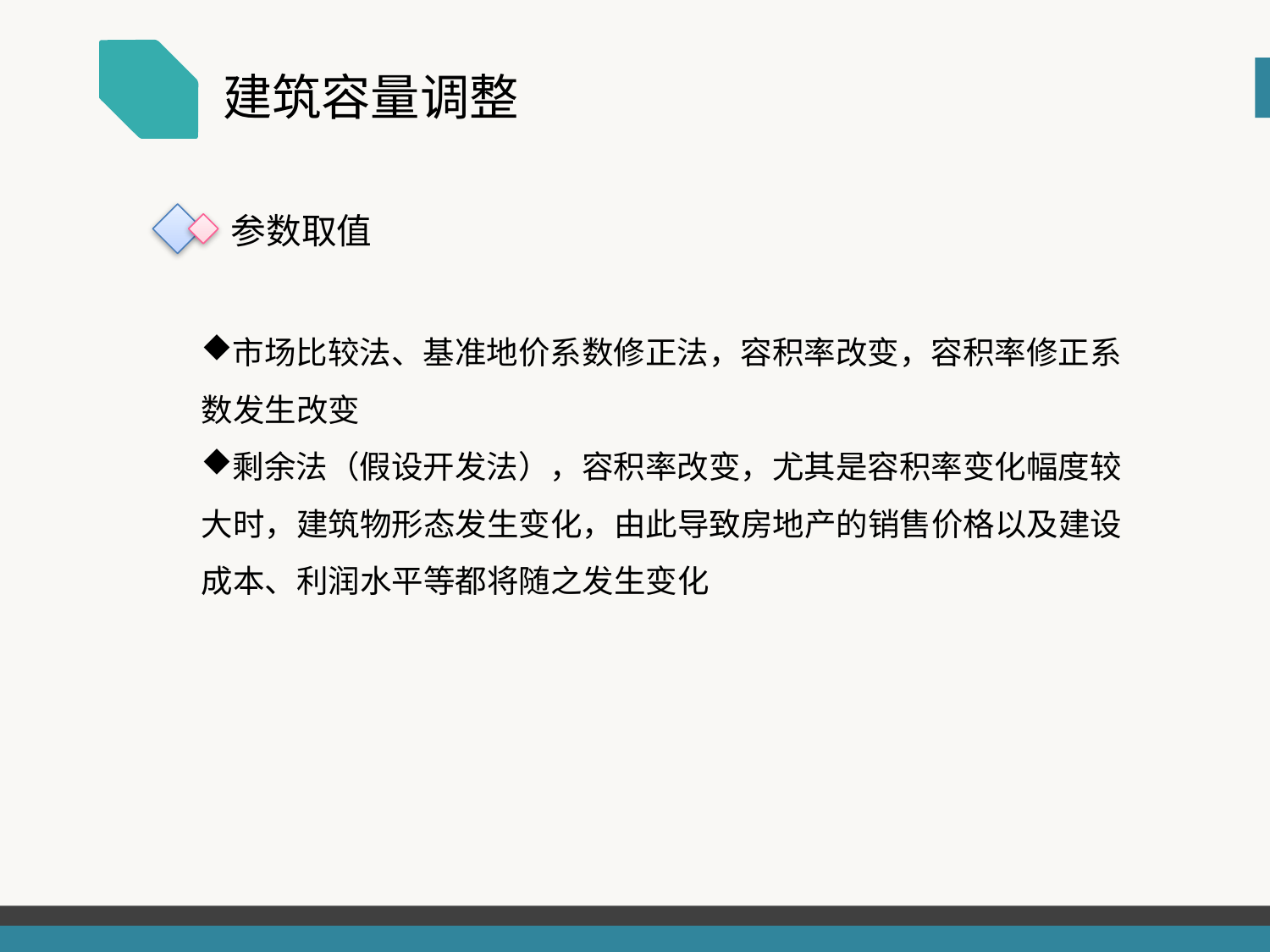

建筑容量调整

参数取值

市场比较法、基准地价系数修正法，容积率改变，容积率修正系数发生改变
剩余法（假设开发法），容积率改变，尤其是容积率变化幅度较大时，建筑物形态发生变化，由此导致房地产的销售价格以及建设成本、利润水平等都将随之发生变化